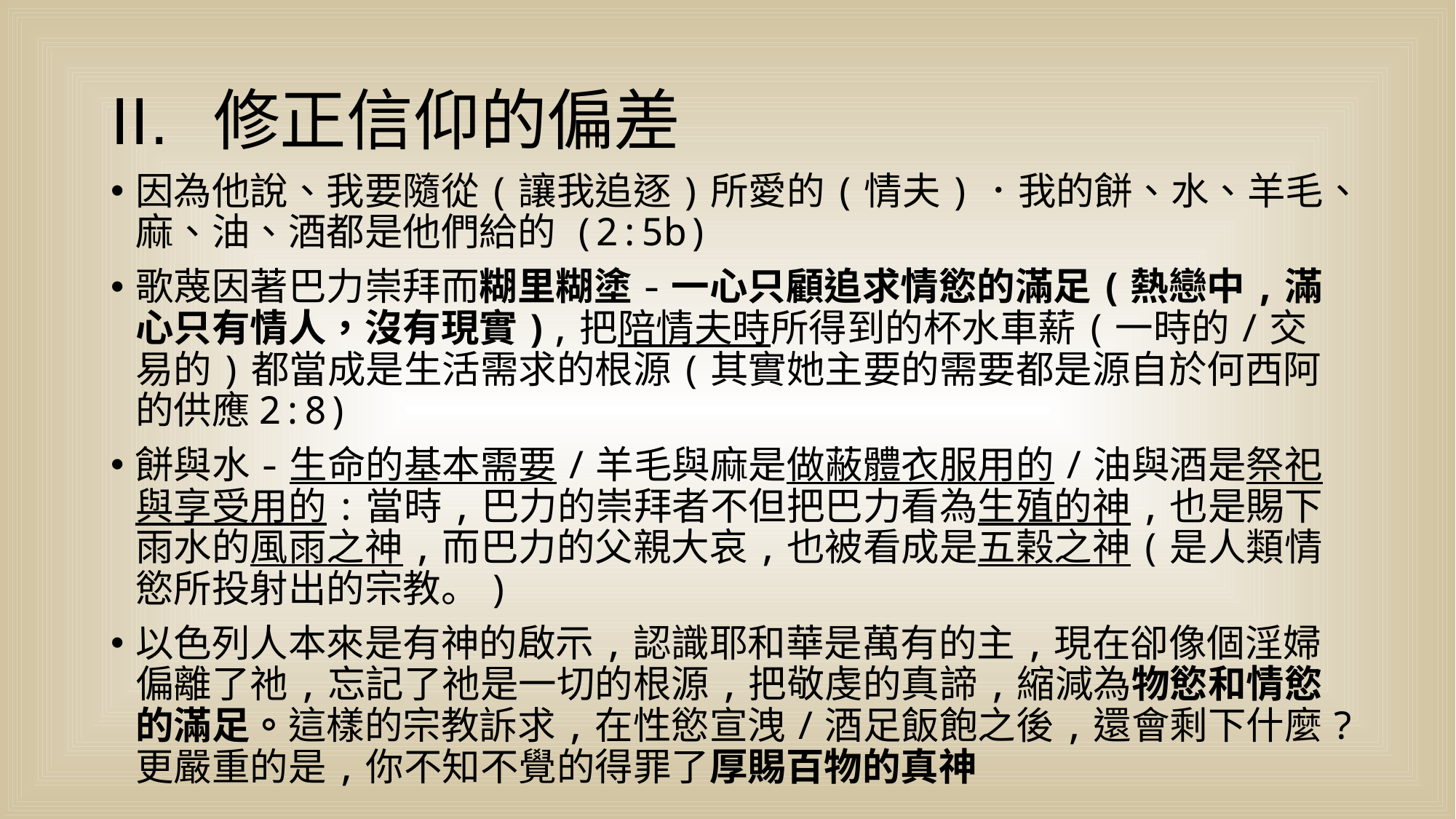

# 修正信仰的偏差
因為他說、我要隨從(讓我追逐)所愛的(情夫)．我的餅、水、羊毛、麻、油、酒都是他們給的 (2:5b)
歌蔑因著巴力崇拜而糊里糊塗-一心只顧追求情慾的滿足(熱戀中,滿心只有情人，沒有現實),把陪情夫時所得到的杯水車薪(一時的/交易的)都當成是生活需求的根源(其實她主要的需要都是源自於何西阿的供應2:8)
餅與水-生命的基本需要/羊毛與麻是做蔽體衣服用的/油與酒是祭祀與享受用的:當時,巴力的崇拜者不但把巴力看為生殖的神,也是賜下雨水的風雨之神,而巴力的父親大哀,也被看成是五榖之神(是人類情慾所投射出的宗教。)
以色列人本來是有神的啟示,認識耶和華是萬有的主,現在卻像個淫婦偏離了祂,忘記了祂是一切的根源,把敬虔的真諦,縮減為物慾和情慾的滿足。這樣的宗教訴求,在性慾宣洩/酒足飯飽之後,還會剩下什麼?更嚴重的是,你不知不覺的得罪了厚賜百物的真神